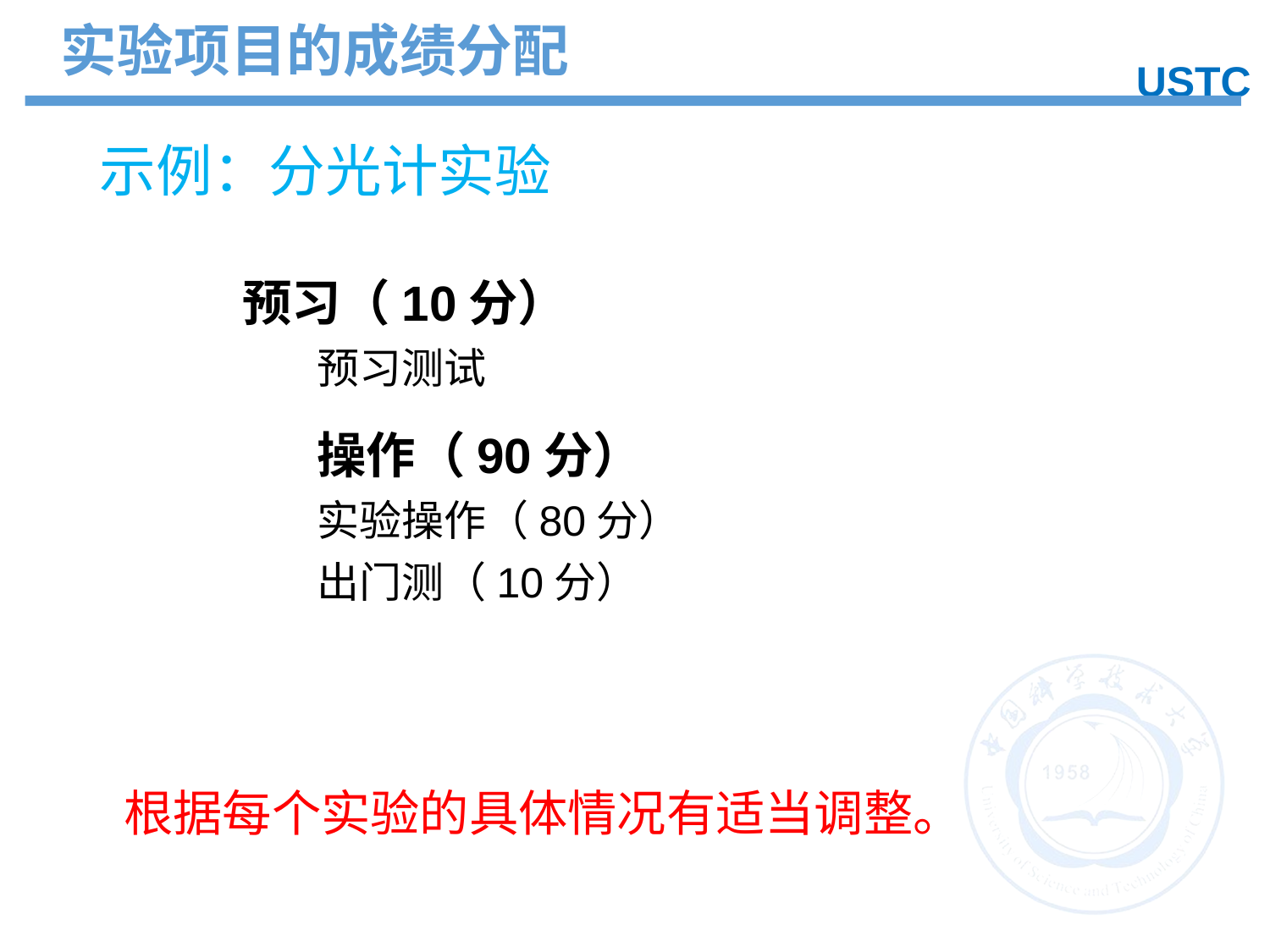

实验项目的成绩分配
USTC

示例：分光计实验
预习（10分）
预习测试
操作（90分）
实验操作（80分）
出门测（10分）
根据每个实验的具体情况有适当调整。